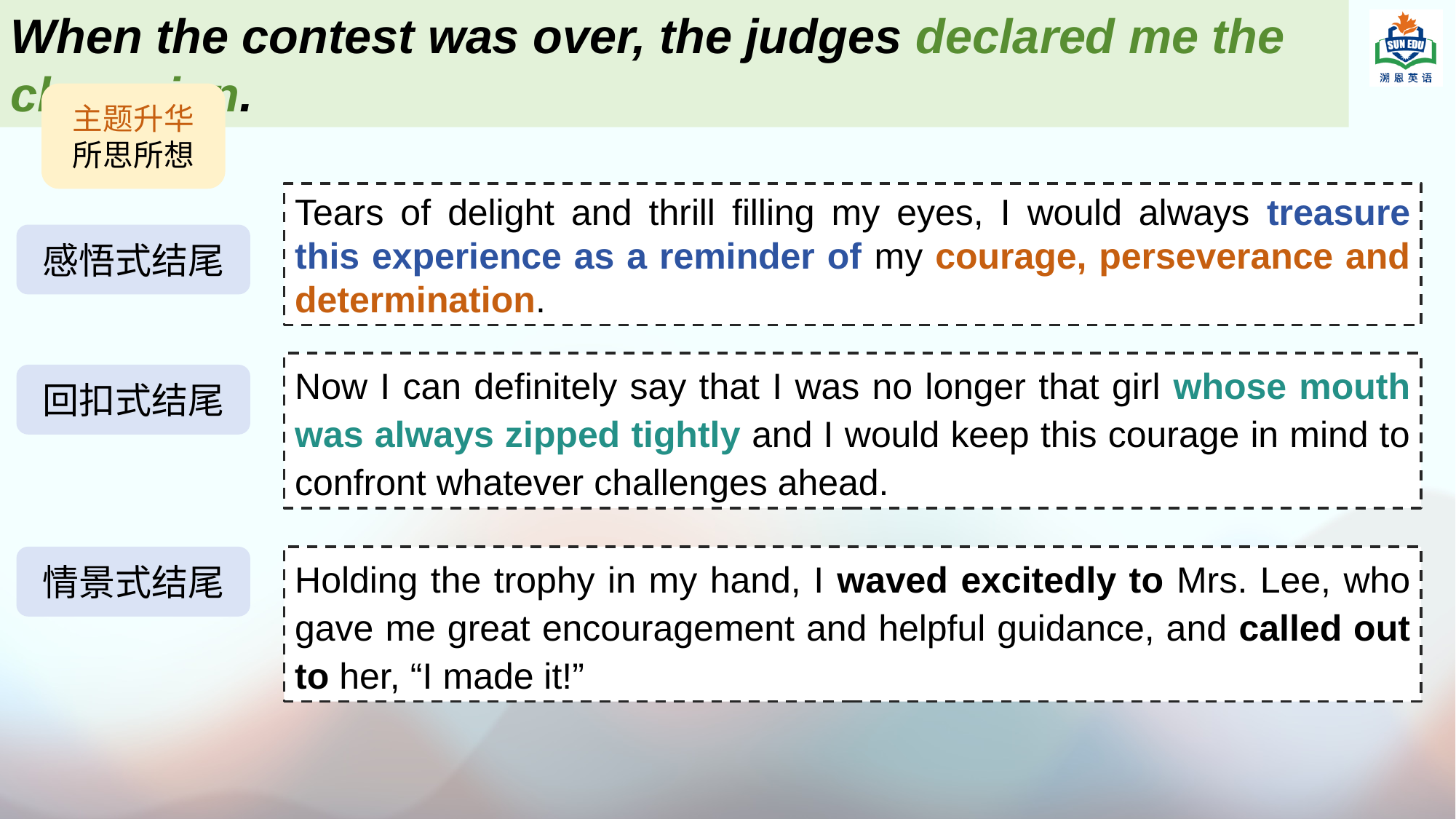

When the contest was over, the judges declared me the champion.
主题升华
所思所想
Tears of delight and thrill filling my eyes, I would always treasure this experience as a reminder of my courage, perseverance and determination.
感悟式结尾
Now I can definitely say that I was no longer that girl whose mouth was always zipped tightly and I would keep this courage in mind to confront whatever challenges ahead.
回扣式结尾
情景式结尾
Holding the trophy in my hand, I waved excitedly to Mrs. Lee, who gave me great encouragement and helpful guidance, and called out to her, “I made it!”